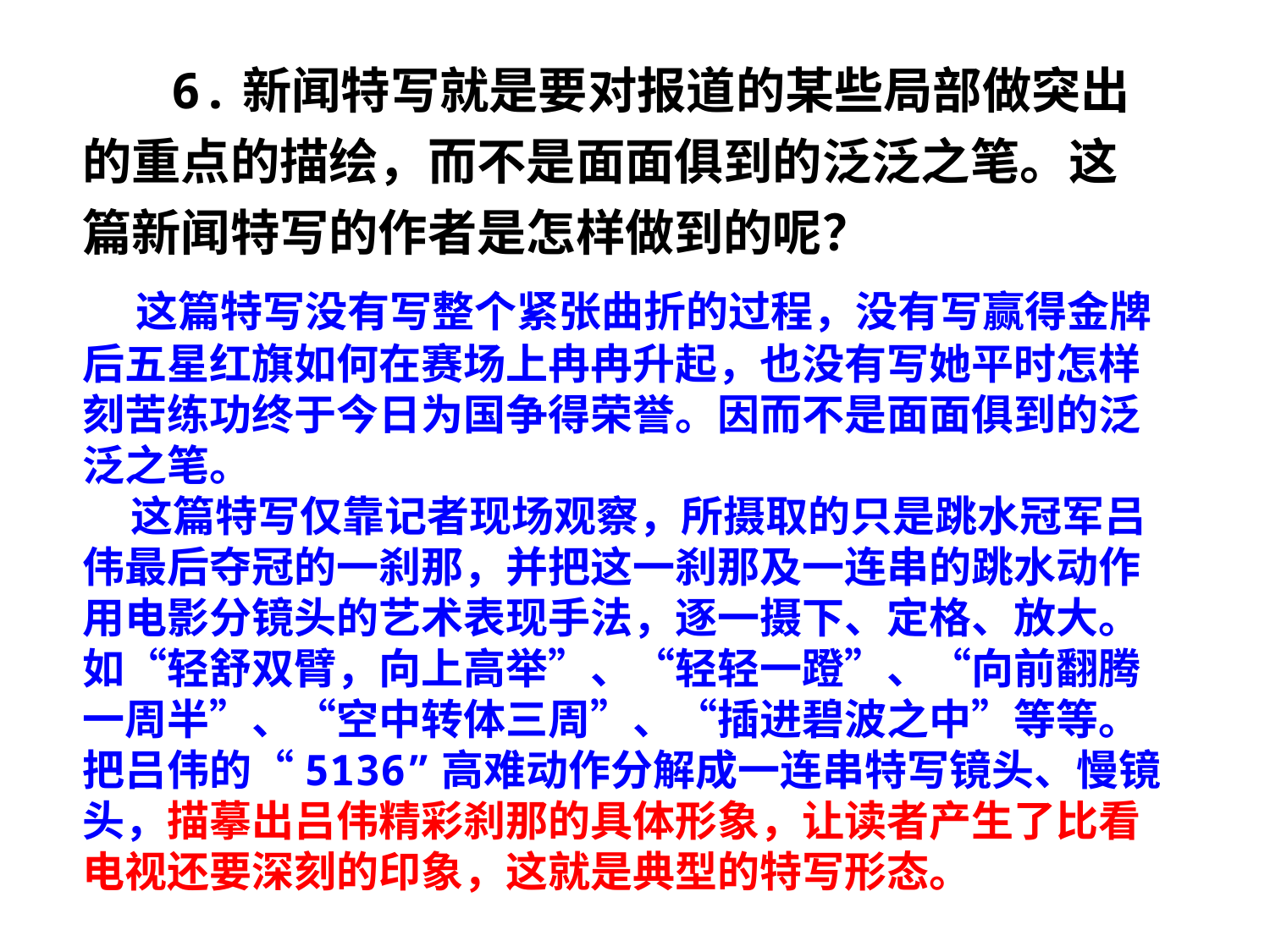

6.新闻特写就是要对报道的某些局部做突出的重点的描绘，而不是面面俱到的泛泛之笔。这篇新闻特写的作者是怎样做到的呢？
    这篇特写没有写整个紧张曲折的过程，没有写赢得金牌后五星红旗如何在赛场上冉冉升起，也没有写她平时怎样刻苦练功终于今日为国争得荣誉。因而不是面面俱到的泛泛之笔。
    这篇特写仅靠记者现场观察，所摄取的只是跳水冠军吕伟最后夺冠的一刹那，并把这一刹那及一连串的跳水动作用电影分镜头的艺术表现手法，逐一摄下、定格、放大。如“轻舒双臂，向上高举”、“轻轻一蹬”、“向前翻腾一周半”、“空中转体三周”、“插进碧波之中”等等。把吕伟的“5136”高难动作分解成一连串特写镜头、慢镜头，描摹出吕伟精彩刹那的具体形象，让读者产生了比看电视还要深刻的印象，这就是典型的特写形态。